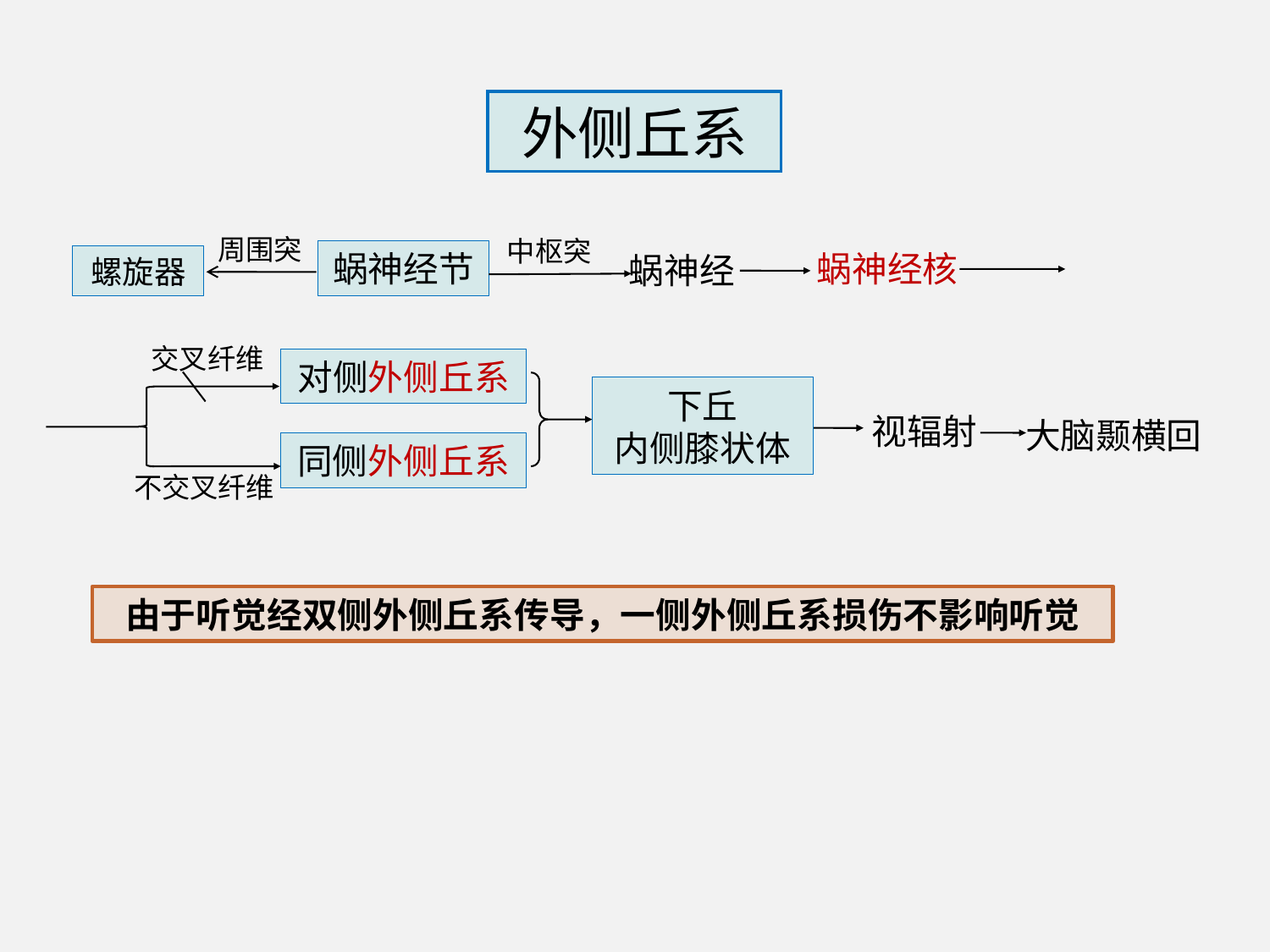

外侧丘系
周围突
中枢突
蜗神经核
蜗神经节
蜗神经
螺旋器

交叉纤维
对侧外侧丘系

下丘
内侧膝状体

大脑颞横回
视辐射

同侧外侧丘系

不交叉纤维

由于听觉经双侧外侧丘系传导，一侧外侧丘系损伤不影响听觉